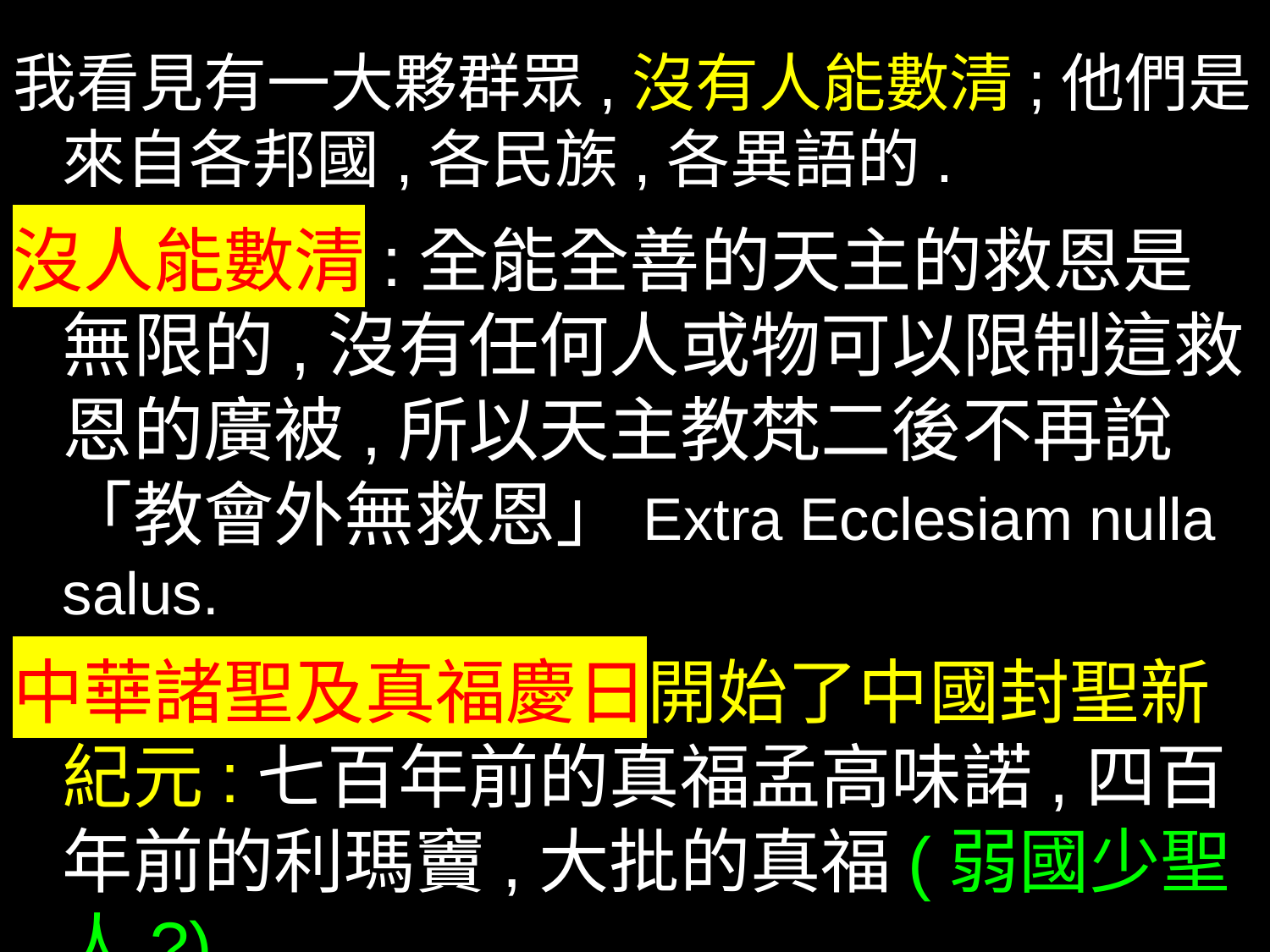

我看見有一大夥群眾,沒有人能數清;他們是來自各邦國,各民族,各異語的.
沒人能數清:全能全善的天主的救恩是無限的,沒有任何人或物可以限制這救恩的廣被,所以天主教梵二後不再說「教會外無救恩」Extra Ecclesiam nulla salus.
中華諸聖及真福慶日開始了中國封聖新紀元:七百年前的真福孟高味諾,四百年前的利瑪竇,大批的真福(弱國少聖人?)